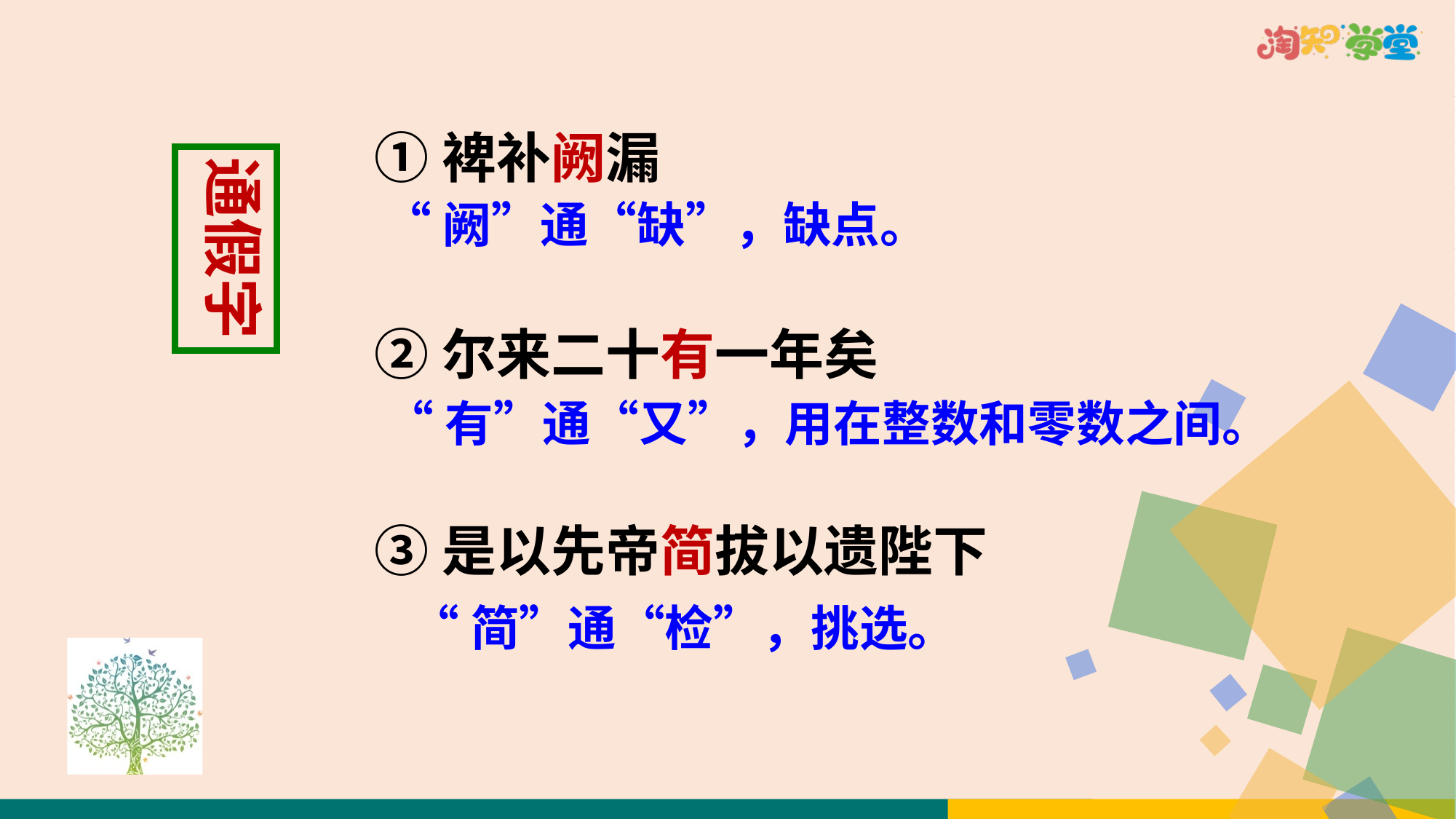

①裨补阙漏

②尔来二十有一年矣

③是以先帝简拔以遗陛下
通假字
“阙”通“缺”，缺点。
“有”通“又”，用在整数和零数之间。
“简”通“检”，挑选。